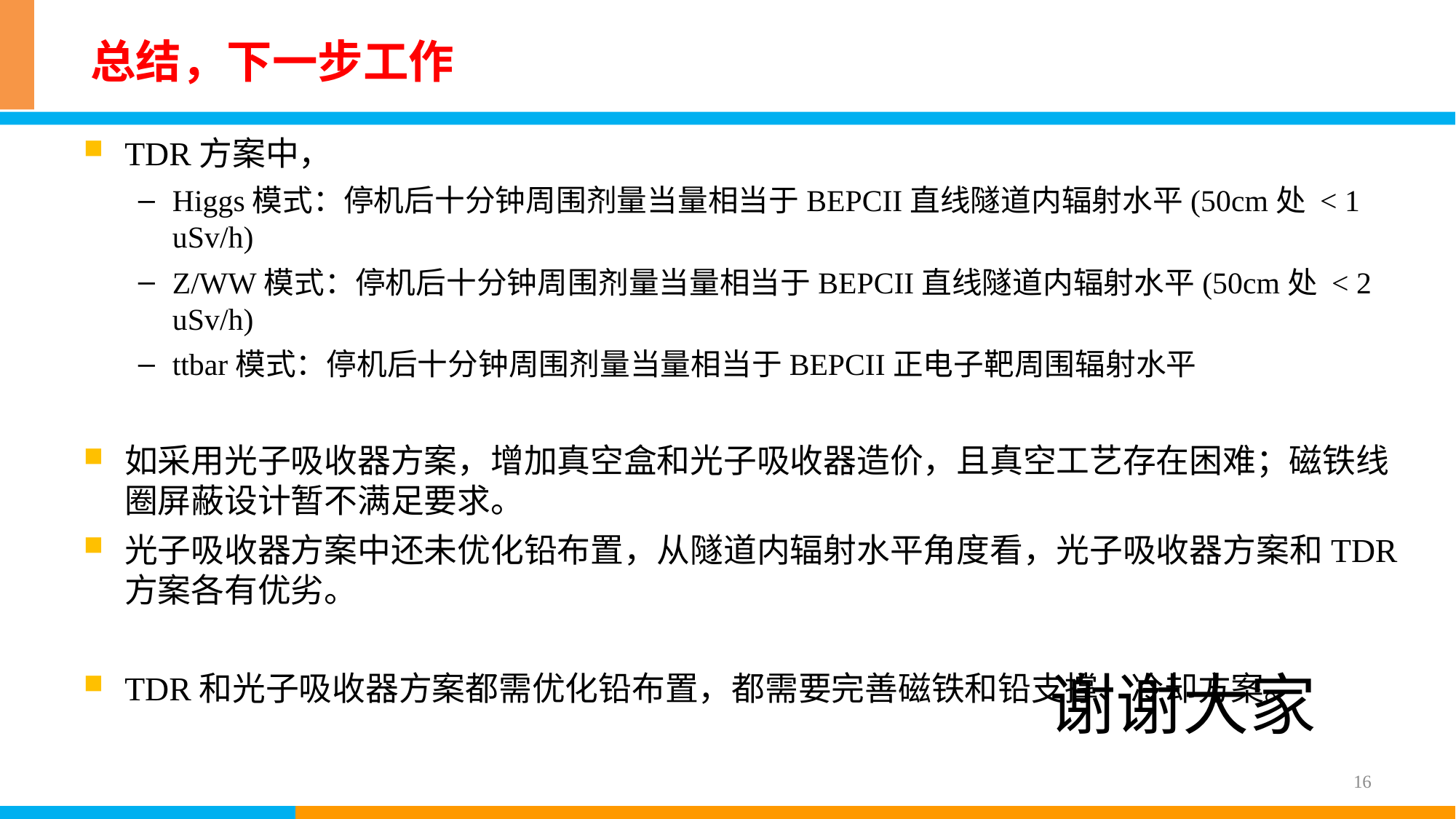

# 总结，下一步工作
TDR方案中，
Higgs模式：停机后十分钟周围剂量当量相当于BEPCII直线隧道内辐射水平(50cm处 < 1 uSv/h)
Z/WW模式：停机后十分钟周围剂量当量相当于BEPCII直线隧道内辐射水平(50cm处 < 2 uSv/h)
ttbar模式：停机后十分钟周围剂量当量相当于BEPCII正电子靶周围辐射水平

如采用光子吸收器方案，增加真空盒和光子吸收器造价，且真空工艺存在困难；磁铁线圈屏蔽设计暂不满足要求。
光子吸收器方案中还未优化铅布置，从隧道内辐射水平角度看，光子吸收器方案和TDR方案各有优劣。

TDR和光子吸收器方案都需优化铅布置，都需要完善磁铁和铅支撑、冷却方案。

谢谢大家
16